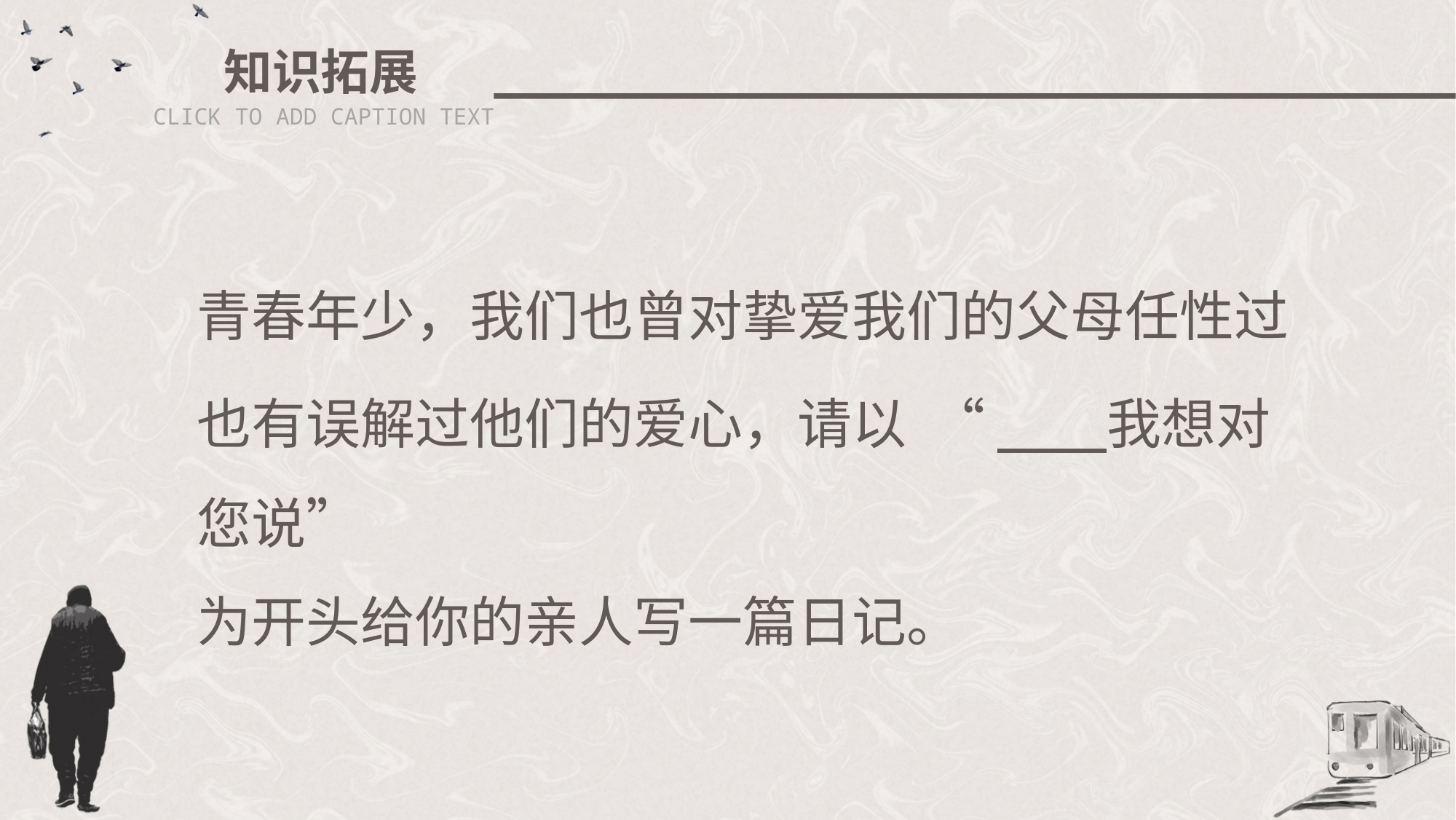

知识拓展

CLICK TO ADD CAPTION TEXT
青春年少，我们也曾对挚爱我们的父母任性过也有误解过他们的爱心，请以  “         我想对您说”
为开头给你的亲人写一篇日记。